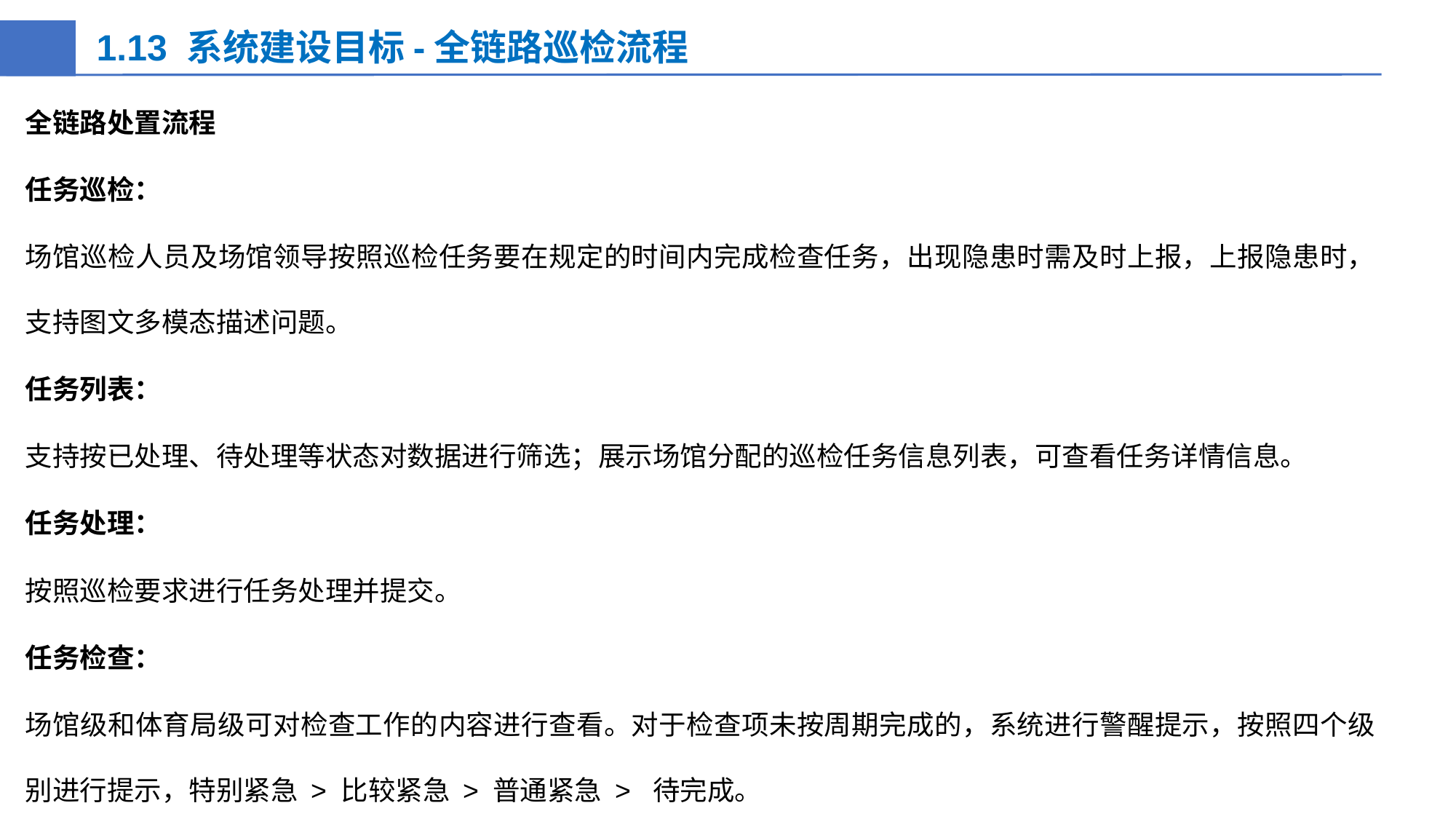

1.13 系统建设目标-全链路巡检流程
全链路处置流程
任务巡检：
场馆巡检人员及场馆领导按照巡检任务要在规定的时间内完成检查任务，出现隐患时需及时上报，上报隐患时，支持图文多模态描述问题。
任务列表：
支持按已处理、待处理等状态对数据进行筛选；展示场馆分配的巡检任务信息列表，可查看任务详情信息。
任务处理：
按照巡检要求进行任务处理并提交。
任务检查：
场馆级和体育局级可对检查工作的内容进行查看。对于检查项未按周期完成的，系统进行警醒提示，按照四个级别进行提示，特别紧急 > 比较紧急 > 普通紧急 >  待完成。